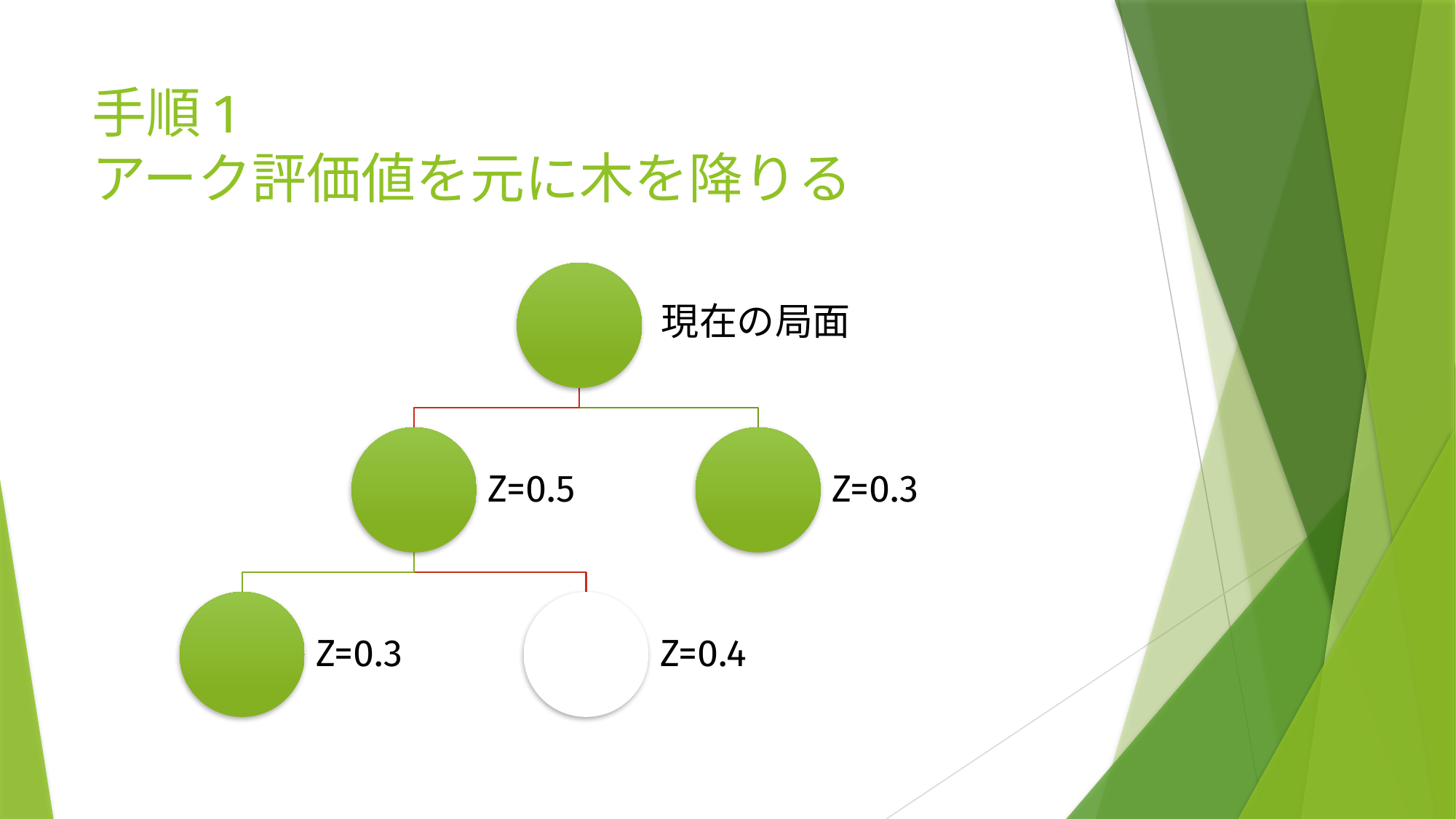

# 手順1 アーク評価値を元に木を降りる
現在の局面
Z=0.5
Z=0.3
Z=0.4
Z=0.3